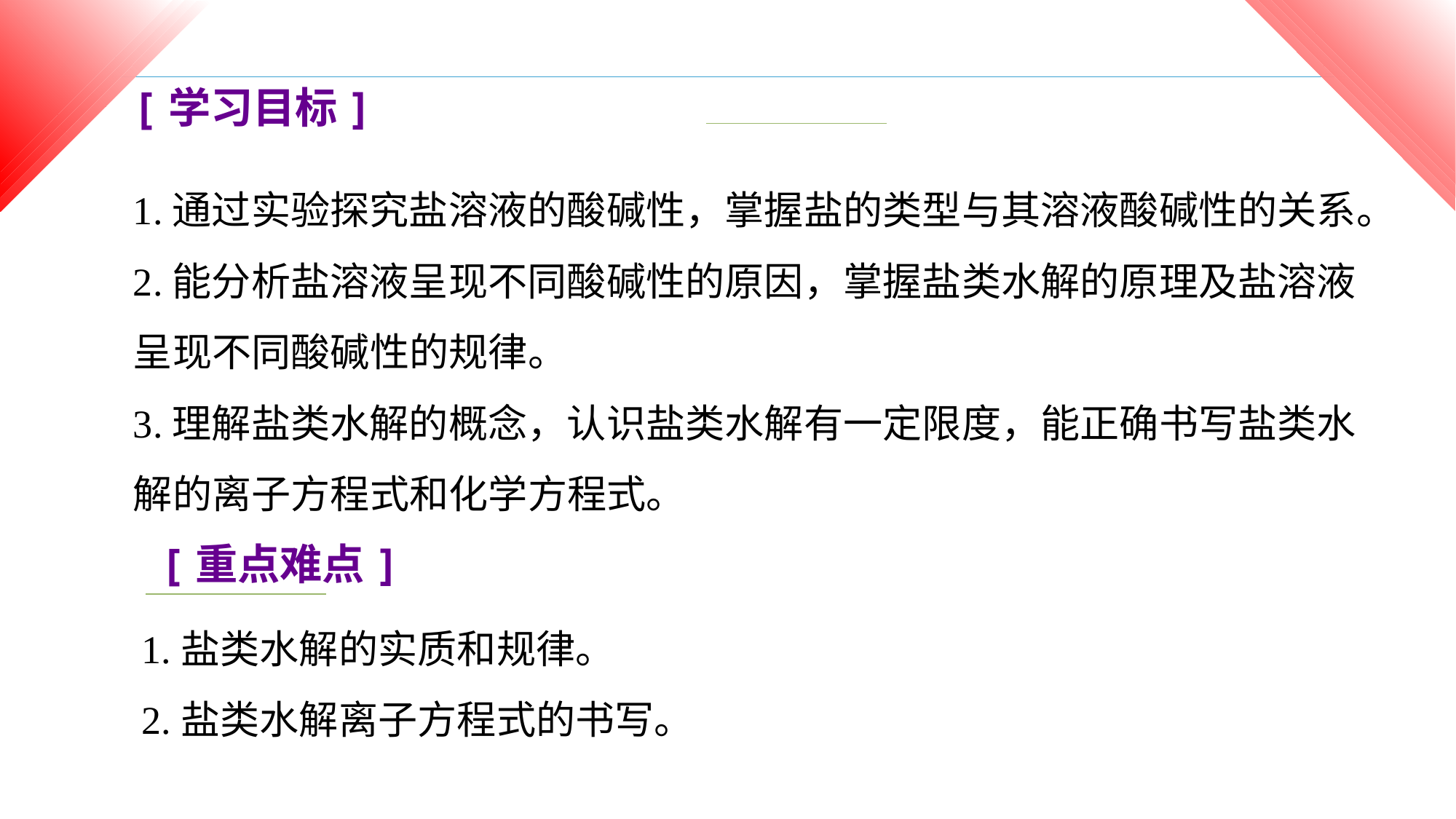

[学习目标]
1.通过实验探究盐溶液的酸碱性，掌握盐的类型与其溶液酸碱性的关系。
2.能分析盐溶液呈现不同酸碱性的原因，掌握盐类水解的原理及盐溶液呈现不同酸碱性的规律。
3.理解盐类水解的概念，认识盐类水解有一定限度，能正确书写盐类水解的离子方程式和化学方程式。
[重点难点]
1.盐类水解的实质和规律。
2.盐类水解离子方程式的书写。